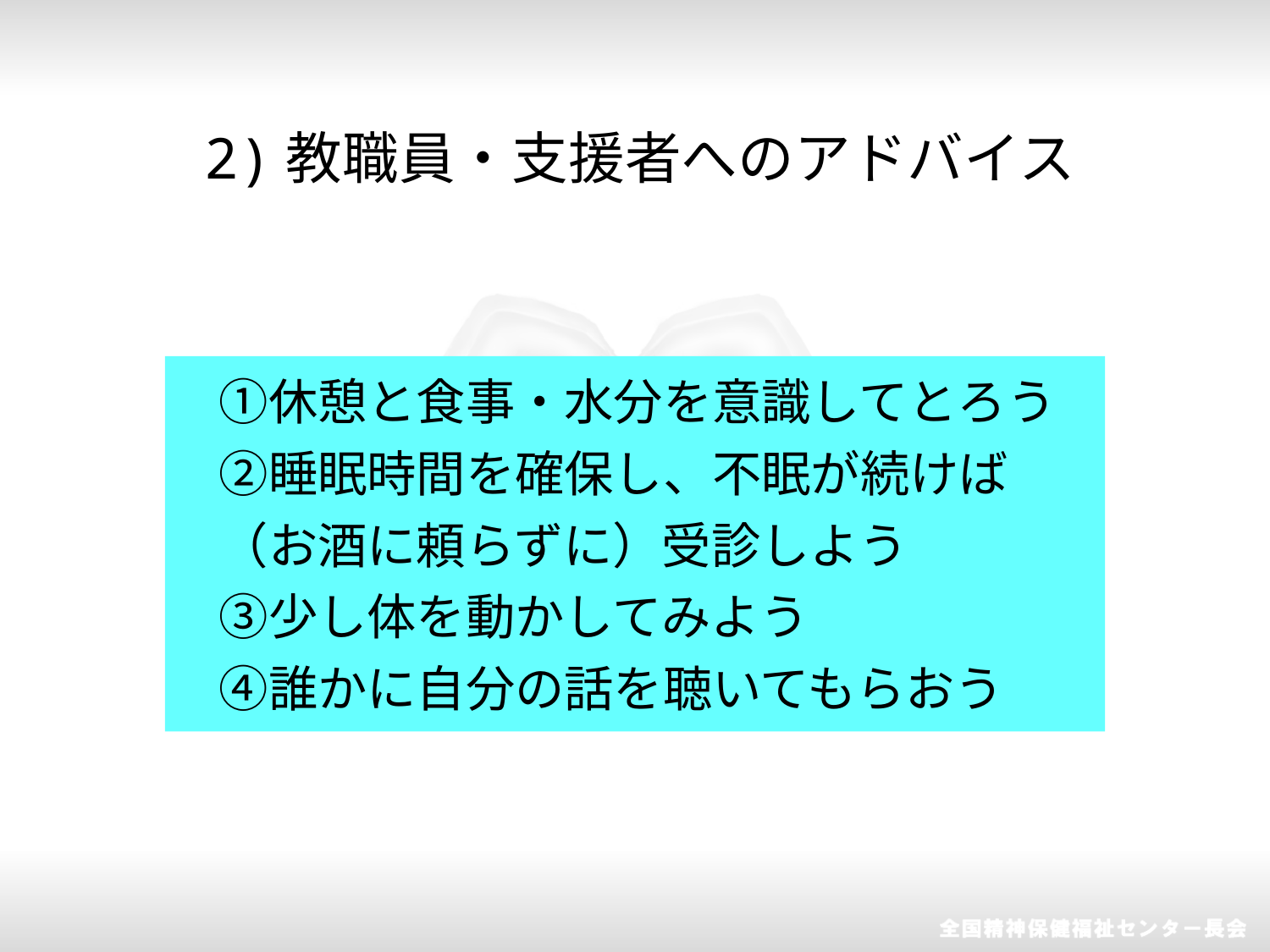

2)教職員・支援者へのアドバイス
　①休憩と食事・水分を意識してとろう
　②睡眠時間を確保し、不眠が続けば
　（お酒に頼らずに）受診しよう
　③少し体を動かしてみよう
　④誰かに自分の話を聴いてもらおう